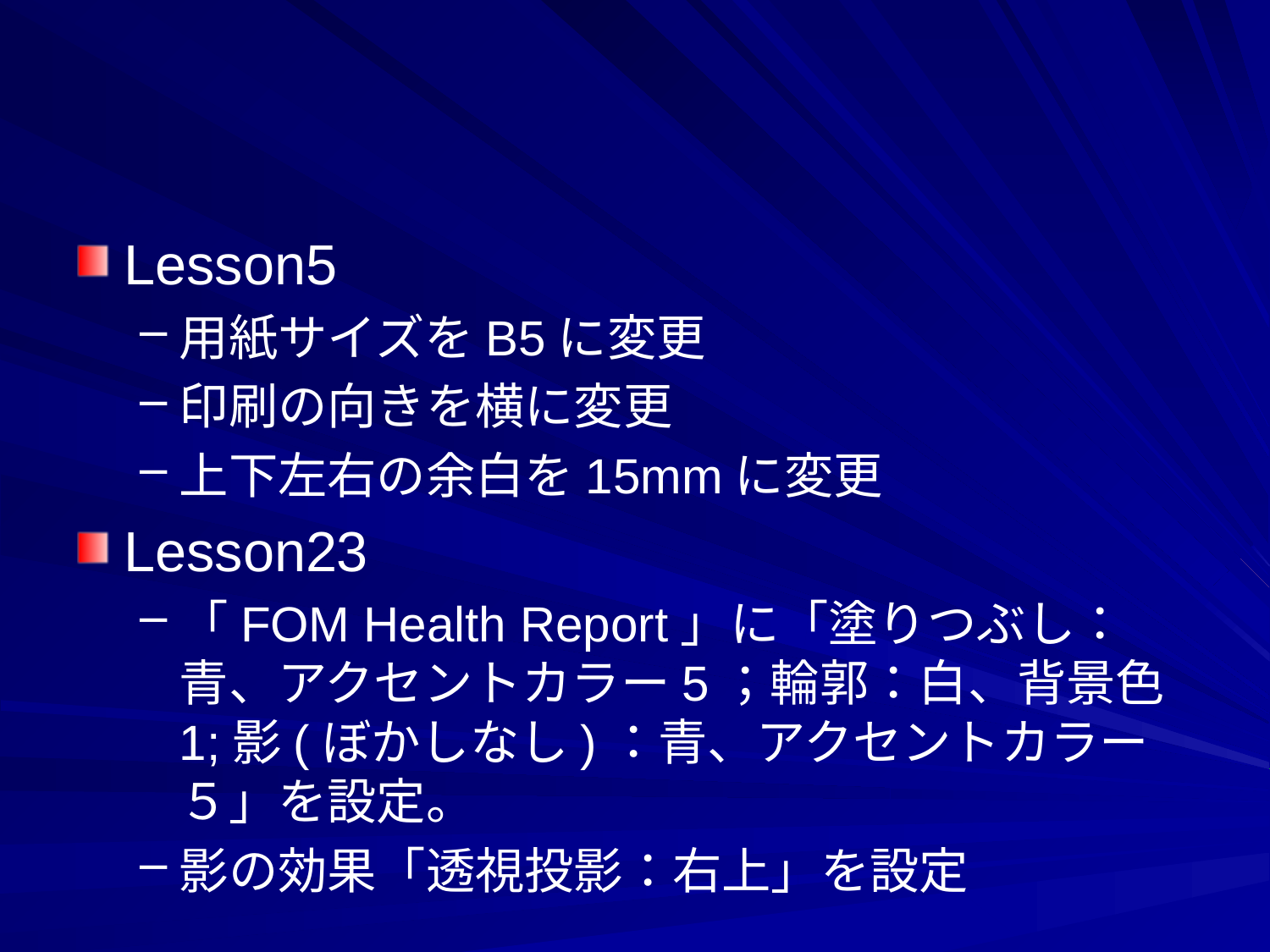

#
Lesson5
用紙サイズをB5に変更
印刷の向きを横に変更
上下左右の余白を15mmに変更
Lesson23
「FOM Health Report」に「塗りつぶし：青、アクセントカラー5；輪郭：白、背景色1;影(ぼかしなし)：青、アクセントカラー５」を設定。
影の効果「透視投影：右上」を設定